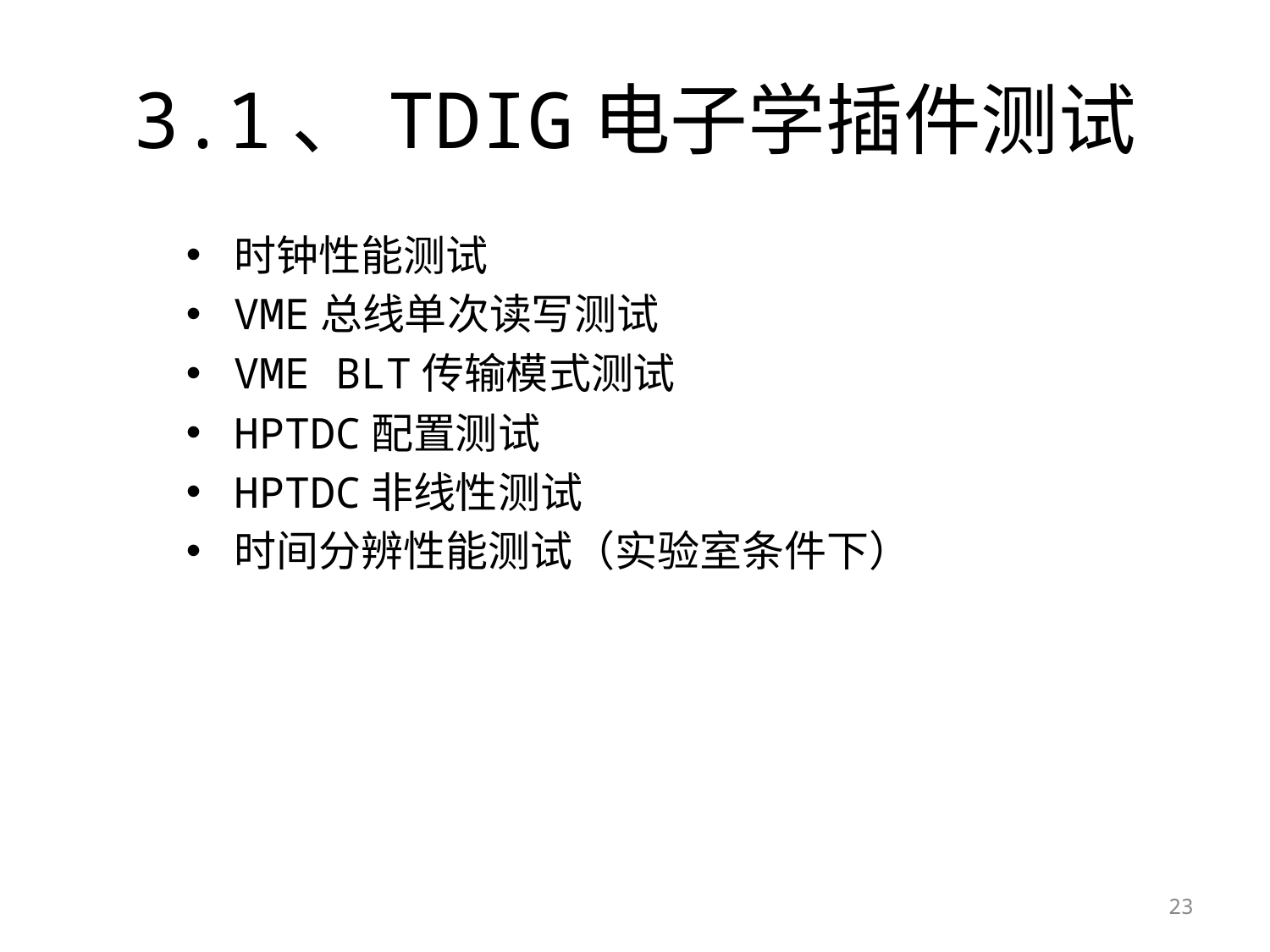

# 3.1、TDIG电子学插件测试
时钟性能测试
VME总线单次读写测试
VME BLT传输模式测试
HPTDC配置测试
HPTDC非线性测试
时间分辨性能测试（实验室条件下）
23